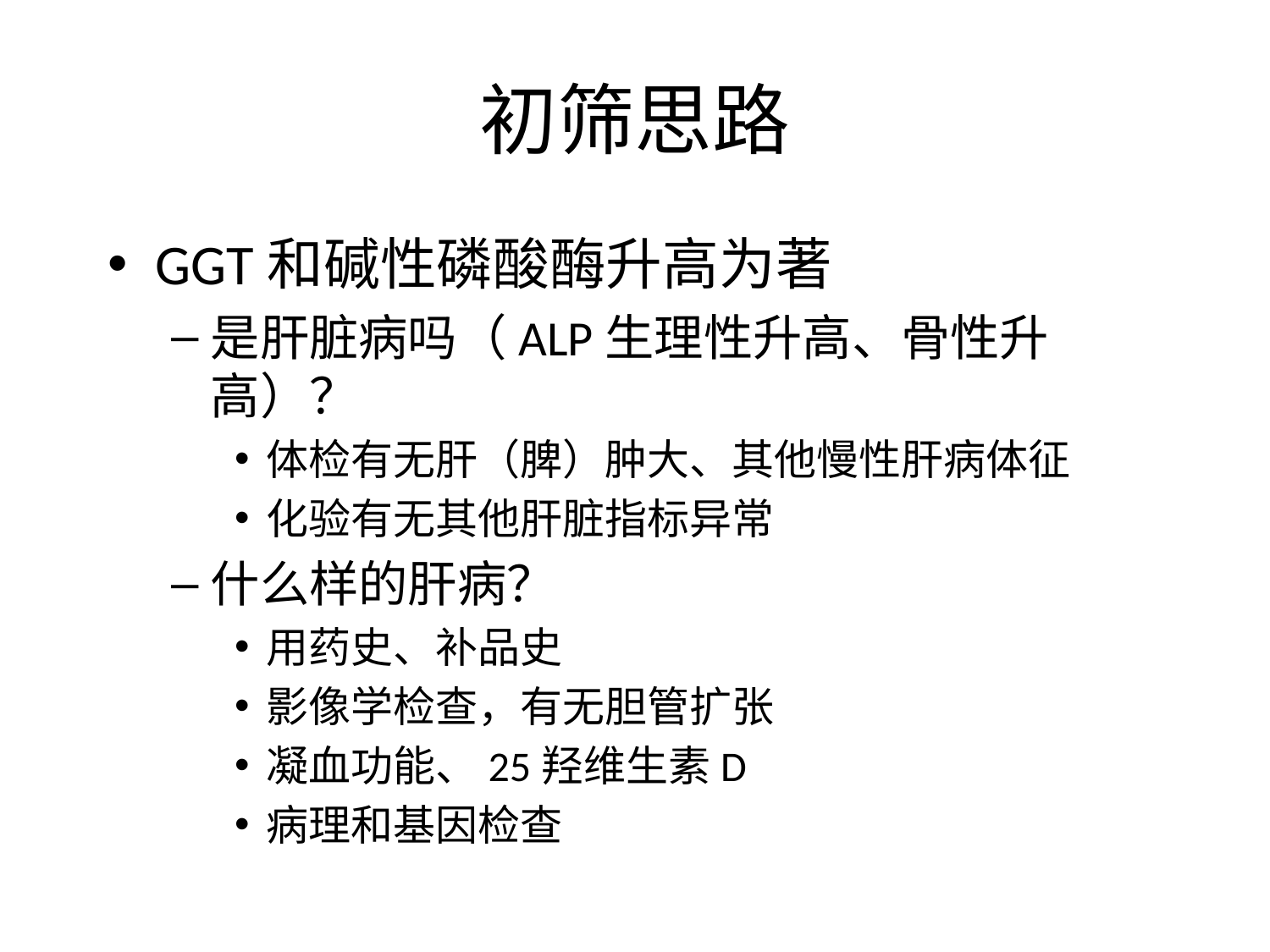

# 初筛思路
GGT和碱性磷酸酶升高为著
是肝脏病吗（ALP生理性升高、骨性升高）？
体检有无肝（脾）肿大、其他慢性肝病体征
化验有无其他肝脏指标异常
什么样的肝病？
用药史、补品史
影像学检查，有无胆管扩张
凝血功能、25羟维生素D
病理和基因检查